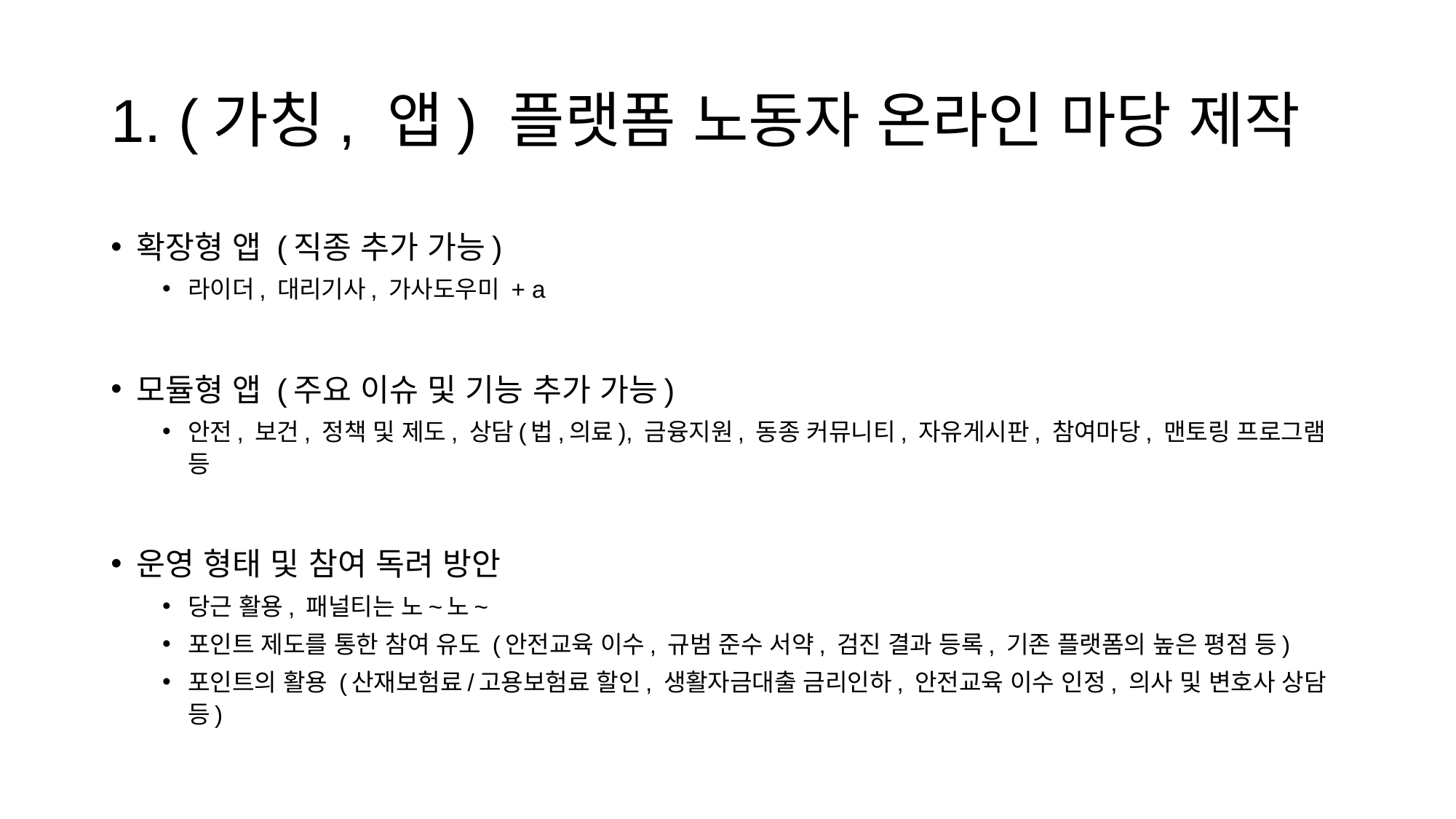

# 1. (가칭, 앱) 플랫폼 노동자 온라인 마당 제작
확장형 앱 (직종 추가 가능)
라이더, 대리기사, 가사도우미 + a

모듈형 앱 (주요 이슈 및 기능 추가 가능)
안전, 보건, 정책 및 제도, 상담(법,의료), 금융지원, 동종 커뮤니티, 자유게시판, 참여마당, 맨토링 프로그램 등

운영 형태 및 참여 독려 방안
당근 활용, 패널티는 노~노~
포인트 제도를 통한 참여 유도 (안전교육 이수, 규범 준수 서약, 검진 결과 등록, 기존 플랫폼의 높은 평점 등)
포인트의 활용 (산재보험료/고용보험료 할인, 생활자금대출 금리인하, 안전교육 이수 인정, 의사 및 변호사 상담 등)